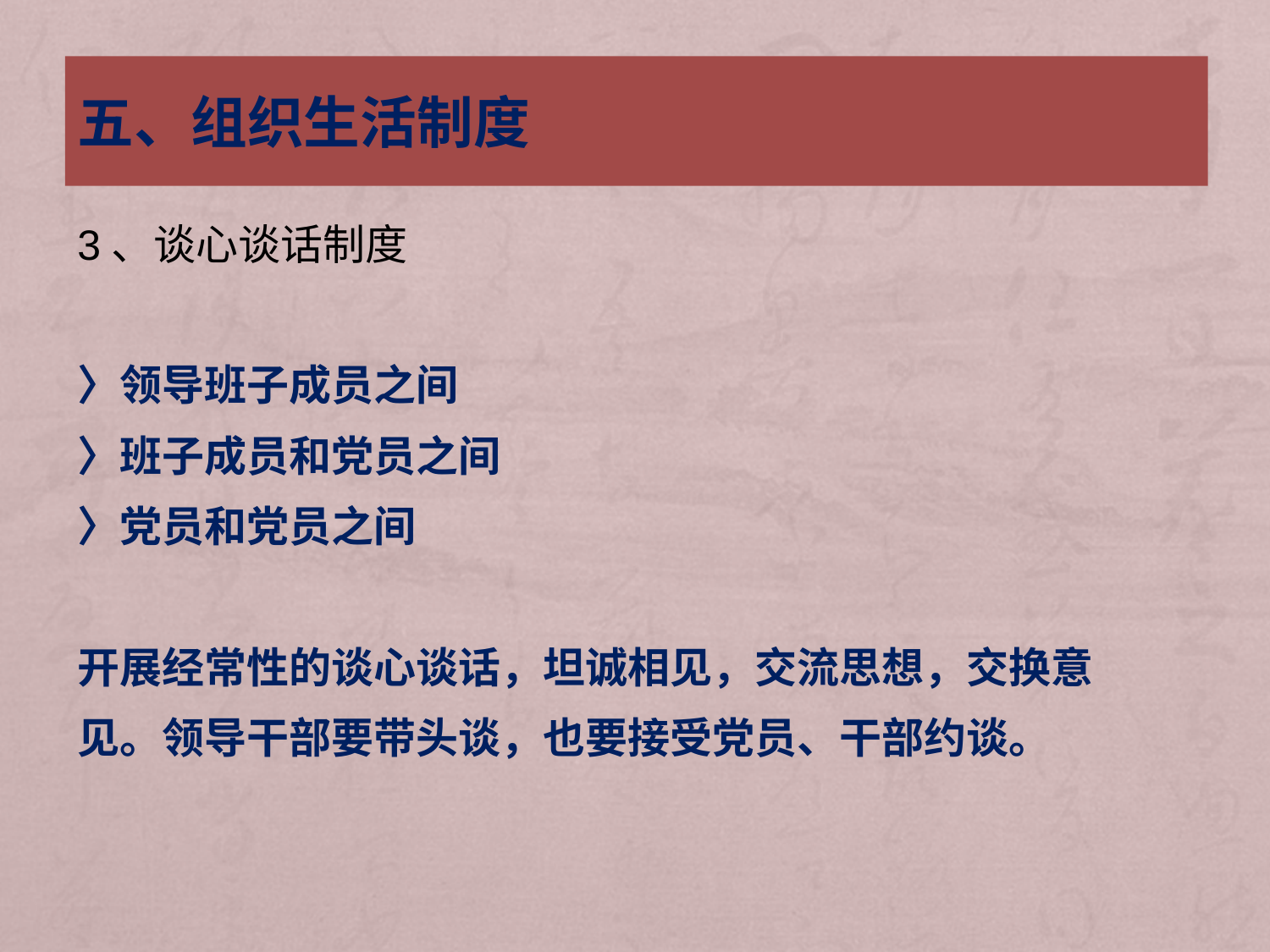

五、组织生活制度
3、谈心谈话制度

〉领导班子成员之间
〉班子成员和党员之间
〉党员和党员之间

开展经常性的谈心谈话，坦诚相见，交流思想，交换意见。领导干部要带头谈，也要接受党员、干部约谈。